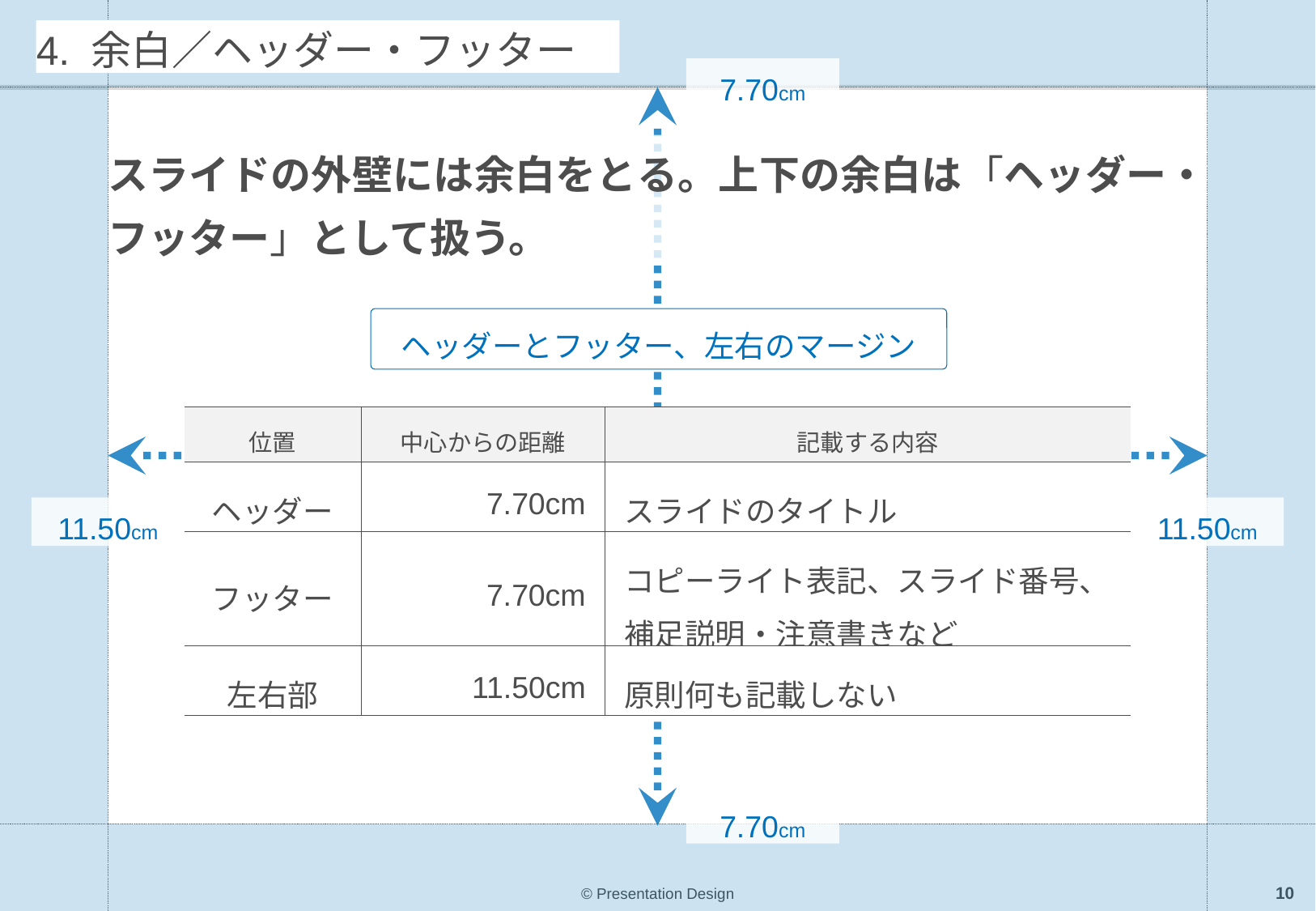

# 4. 余白／ヘッダー・フッター
7.70cm

スライドの外壁には余白をとる。上下の余白は「ヘッダー・フッター」として扱う。
ヘッダーとフッター、左右のマージン
| 位置 | 中心からの距離 | 記載する内容 |
| --- | --- | --- |
| ヘッダー | 7.70cm | スライドのタイトル |
| フッター | 7.70cm | コピーライト表記、スライド番号、補足説明・注意書きなど |
| 左右部 | 11.50cm | 原則何も記載しない |
11.50cm
11.50cm
7.70cm

10